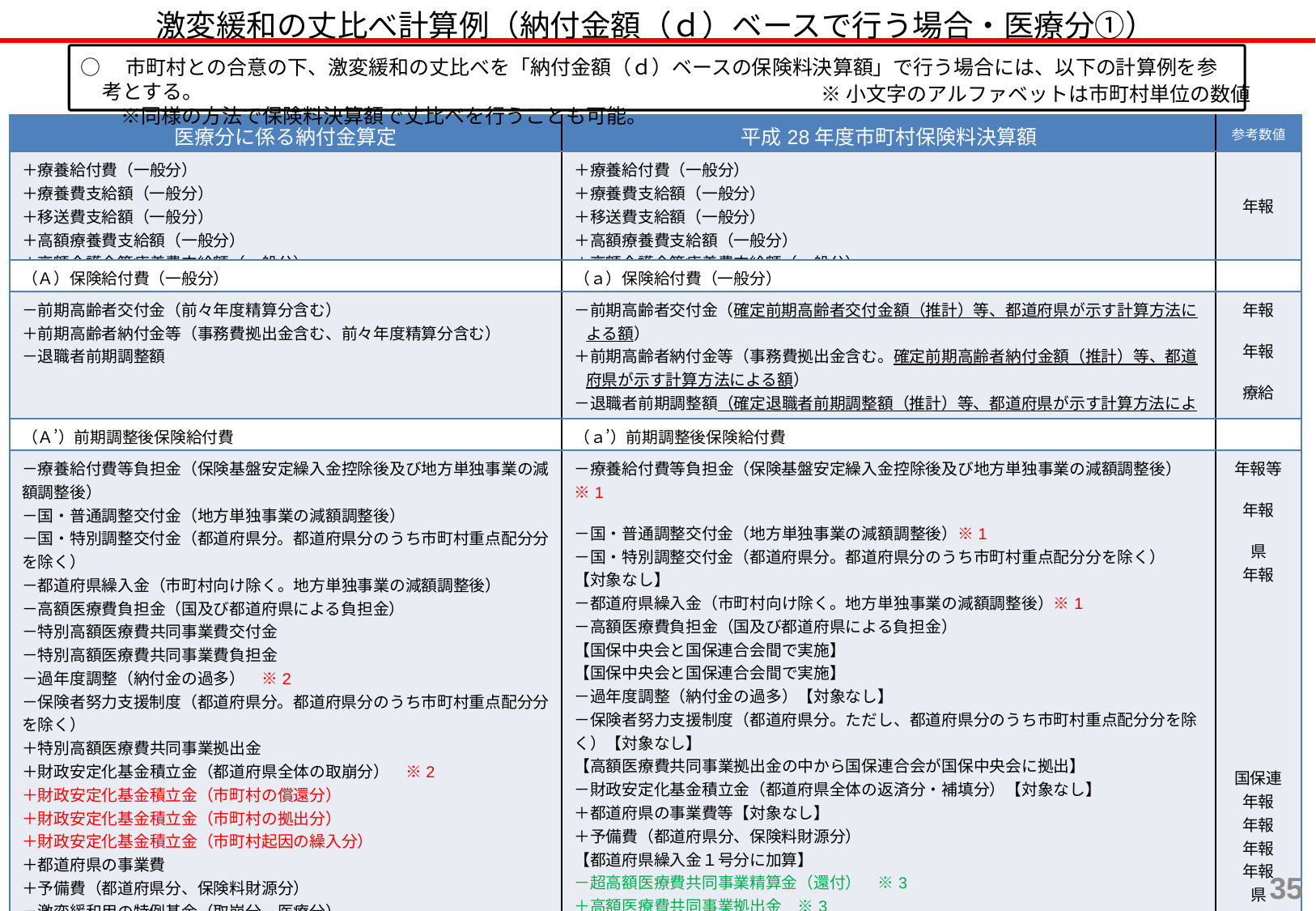

激変緩和の丈比べ計算例（納付金額（ｄ）ベースで行う場合・医療分①）
○　市町村との合意の下、激変緩和の丈比べを「納付金額（ｄ）ベースの保険料決算額」で行う場合には、以下の計算例を参考とする。
　　※同様の方法で保険料決算額で丈比べを行うことも可能。
※小文字のアルファベットは市町村単位の数値
| 医療分に係る納付金算定 | 平成28年度市町村保険料決算額 | 参考数値 |
| --- | --- | --- |
| ＋療養給付費（一般分） ＋療養費支給額（一般分） ＋移送費支給額（一般分） ＋高額療養費支給額（一般分） ＋高額介護合算療養費支給額（一般分） | ＋療養給付費（一般分） ＋療養費支給額（一般分） ＋移送費支給額（一般分） ＋高額療養費支給額（一般分） ＋高額介護合算療養費支給額（一般分） | 年報 |
| （Ａ）保険給付費（一般分） | （ａ）保険給付費（一般分） |  |
| －前期高齢者交付金（前々年度精算分含む） ＋前期高齢者納付金等（事務費拠出金含む、前々年度精算分含む） －退職者前期調整額 | －前期高齢者交付金（確定前期高齢者交付金額（推計）等、都道府県が示す計算方法による額） ＋前期高齢者納付金等（事務費拠出金含む。確定前期高齢者納付金額（推計）等、都道府県が示す計算方法による額） －退職者前期調整額（確定退職者前期調整額（推計）等、都道府県が示す計算方法による額) | 年報 年報 療給 |
| （Ａ’）前期調整後保険給付費 | （ａ’）前期調整後保険給付費 |  |
| －療養給付費等負担金（保険基盤安定繰入金控除後及び地方単独事業の減額調整後） －国・普通調整交付金（地方単独事業の減額調整後） －国・特別調整交付金（都道府県分。都道府県分のうち市町村重点配分分を除く）　 －都道府県繰入金（市町村向け除く。地方単独事業の減額調整後） －高額医療費負担金（国及び都道府県による負担金） －特別高額医療費共同事業費交付金 －特別高額医療費共同事業費負担金 －過年度調整（納付金の過多）　※2 －保険者努力支援制度（都道府県分。都道府県分のうち市町村重点配分分を除く）　 ＋特別高額医療費共同事業拠出金 ＋財政安定化基金積立金（都道府県全体の取崩分）　※2 ＋財政安定化基金積立金（市町村の償還分） ＋財政安定化基金積立金（市町村の拠出分） ＋財政安定化基金積立金（市町村起因の繰入分） ＋都道府県の事業費 ＋予備費（都道府県分、保険料財源分） －激変緩和用の特例基金（取崩分、医療分） | －療養給付費等負担金（保険基盤安定繰入金控除後及び地方単独事業の減額調整後）　※1 －国・普通調整交付金（地方単独事業の減額調整後）※1 －国・特別調整交付金（都道府県分。都道府県分のうち市町村重点配分分を除く）　【対象なし】 －都道府県繰入金（市町村向け除く。地方単独事業の減額調整後）※1 －高額医療費負担金（国及び都道府県による負担金） 【国保中央会と国保連合会間で実施】 【国保中央会と国保連合会間で実施】 －過年度調整（納付金の過多）【対象なし】 －保険者努力支援制度（都道府県分。ただし、都道府県分のうち市町村重点配分分を除く）【対象なし】 【高額医療費共同事業拠出金の中から国保連合会が国保中央会に拠出】 －財政安定化基金積立金（都道府県全体の返済分・補填分）【対象なし】 ＋都道府県の事業費等【対象なし】 ＋予備費（都道府県分、保険料財源分） 【都道府県繰入金１号分に加算】 －超高額医療費共同事業精算金（還付）　※3 ＋高額医療費共同事業拠出金　※3 －高額医療費共同事業交付金　※3 ＋保険財政共同安定化事業拠出金　※3 －保険財政共同安定化事業交付金　※3 －都道府県調整交付金（保険財政共同安定化事業激変緩和分）※3 | 年報等 年報 県 年報 国保連 年報 年報 年報 年報 県 |
| （Ｂ）保険料収納必要総額 | （ｂ）保険料収納必要額 |  |
35